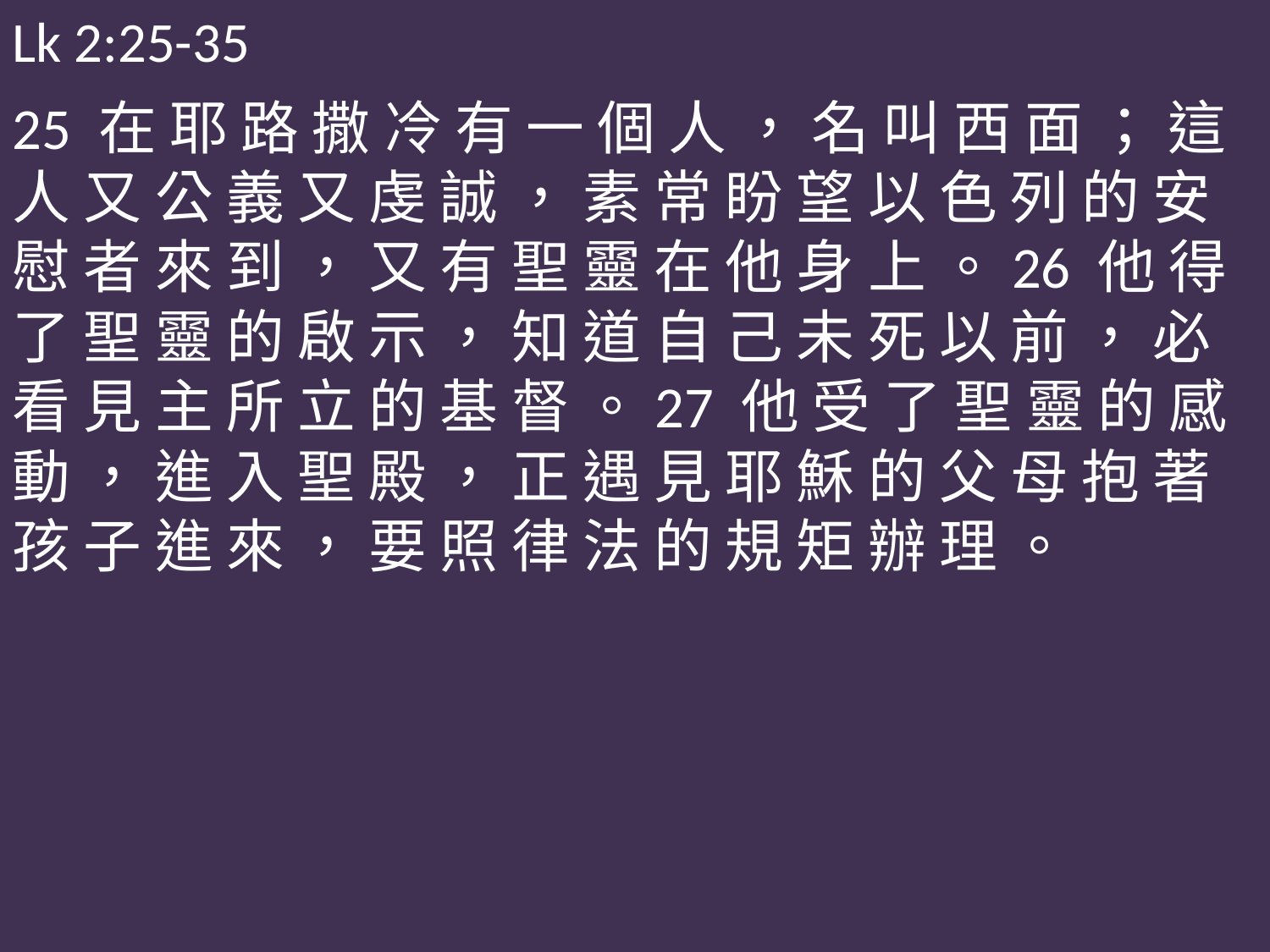

Lk 2:25-35
25 在 耶 路 撒 冷 有 一 個 人 ， 名 叫 西 面 ； 這 人 又 公 義 又 虔 誠 ， 素 常 盼 望 以 色 列 的 安 慰 者 來 到 ， 又 有 聖 靈 在 他 身 上 。26 他 得 了 聖 靈 的 啟 示 ， 知 道 自 己 未 死 以 前 ， 必 看 見 主 所 立 的 基 督 。27 他 受 了 聖 靈 的 感 動 ， 進 入 聖 殿 ， 正 遇 見 耶 穌 的 父 母 抱 著 孩 子 進 來 ， 要 照 律 法 的 規 矩 辦 理 。